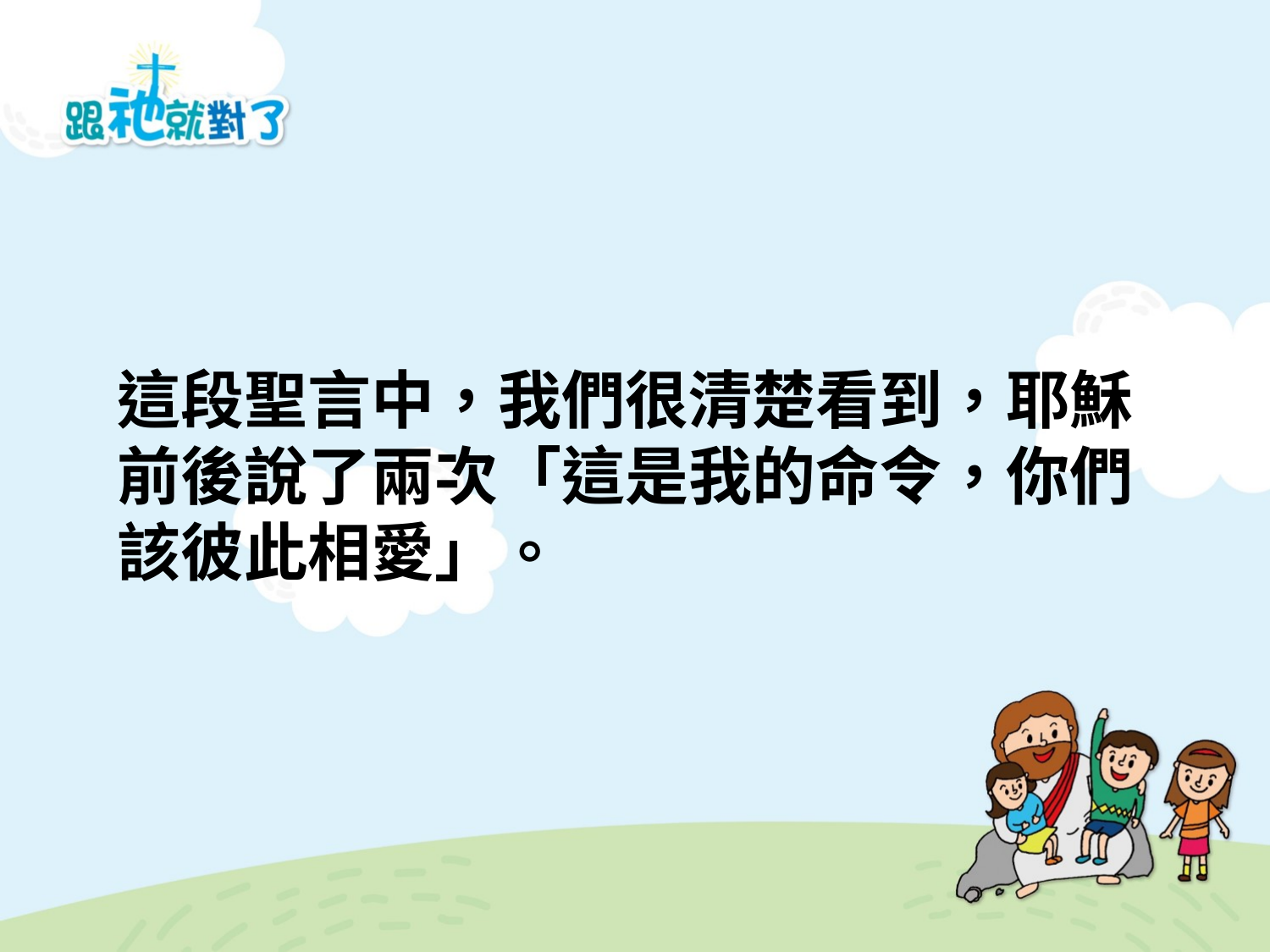

這段聖言中，我們很清楚看到，耶穌前後說了兩次「這是我的命令，你們該彼此相愛」。